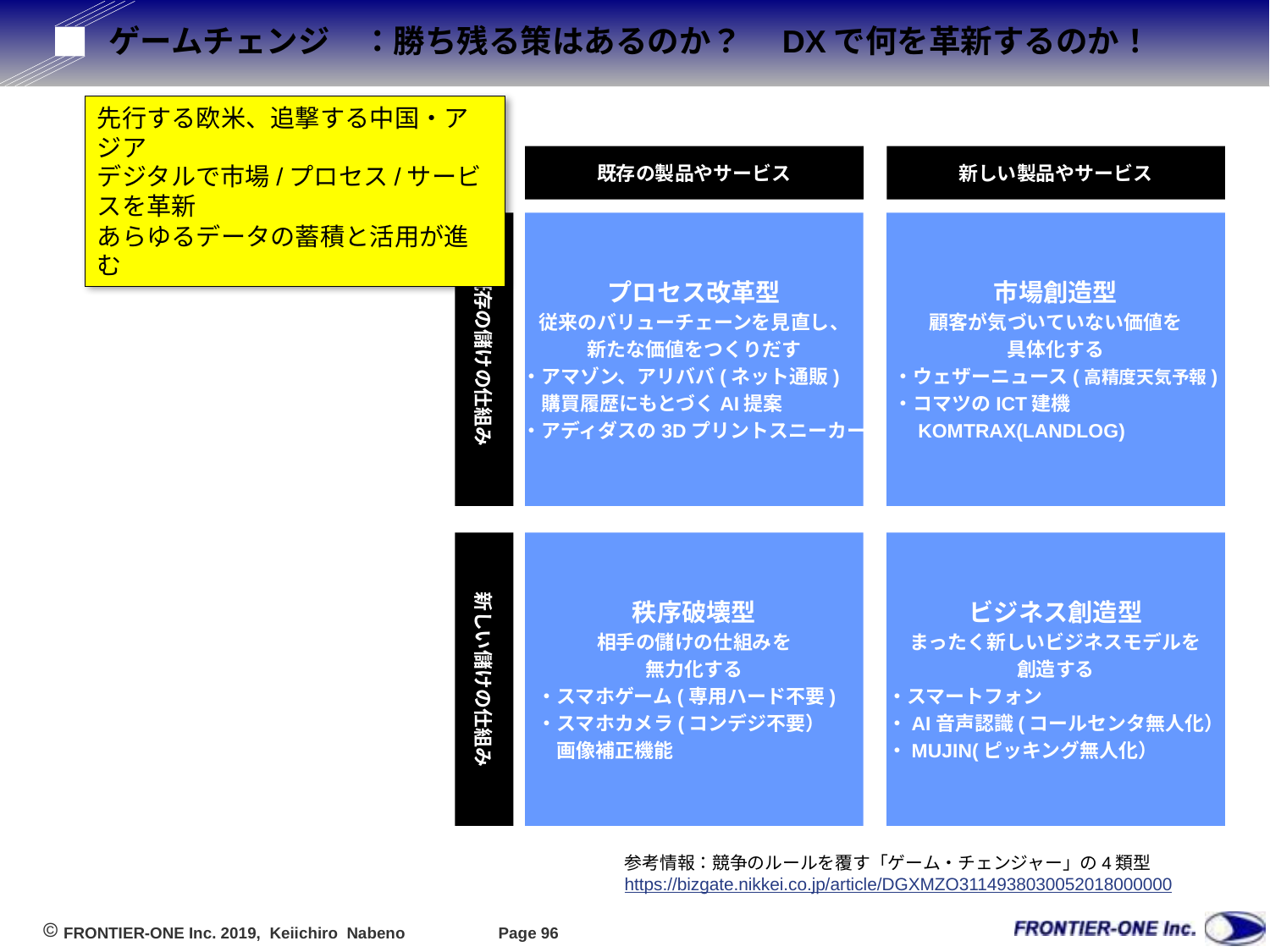

# ゲームチェンジ　：勝ち残る策はあるのか？　DXで何を革新するのか！
先行する欧米、追撃する中国・アジア
デジタルで市場/プロセス/サービスを革新
あらゆるデータの蓄積と活用が進む
既存の製品やサービス
新しい製品やサービス
既存の儲けの仕組み
プロセス改革型
従来のバリューチェーンを見直し、
新たな価値をつくりだす
・アマゾン、アリババ(ネット通販)
　購買履歴にもとづくAI提案
・アディダスの3Dプリントスニーカー
市場創造型
顧客が気づいていない価値を
具体化する
・ウェザーニュース(高精度天気予報)
・コマツのICT建機
　KOMTRAX(LANDLOG)
秩序破壊型
相手の儲けの仕組みを
無力化する
・スマホゲーム(専用ハード不要)
・スマホカメラ(コンデジ不要）
　画像補正機能
ビジネス創造型
まったく新しいビジネスモデルを
創造する
・スマートフォン
・AI音声認識(コールセンタ無人化）
・MUJIN(ピッキング無人化）
新しい儲けの仕組み
参考情報：競争のルールを覆す「ゲーム・チェンジャー」の4類型
https://bizgate.nikkei.co.jp/article/DGXMZO3114938030052018000000